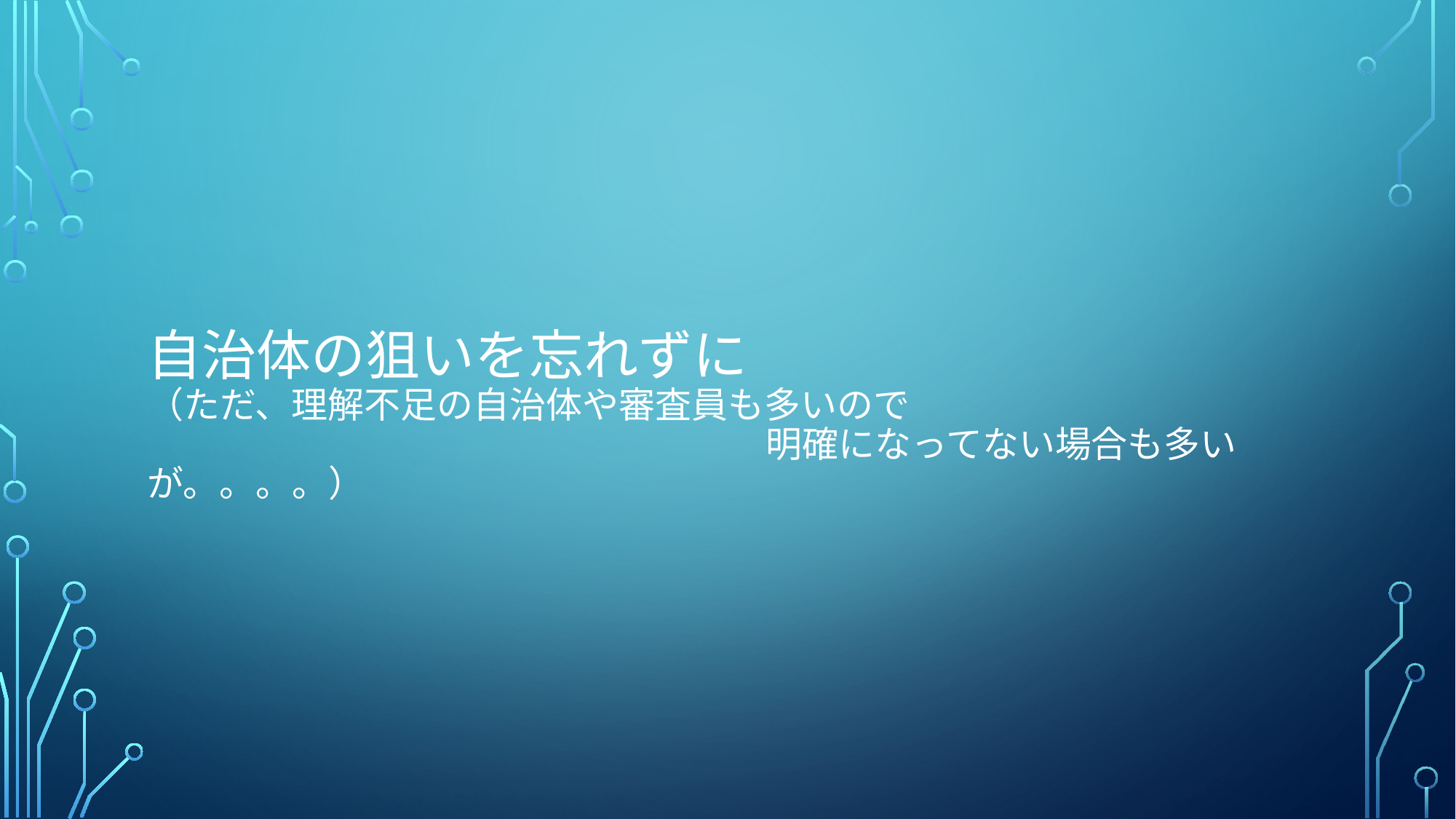

# 自治体の狙いを忘れずに （ただ、理解不足の自治体や審査員も多いので 　　　　　　　　　　　　　　　　　明確になってない場合も多いが。。。。）